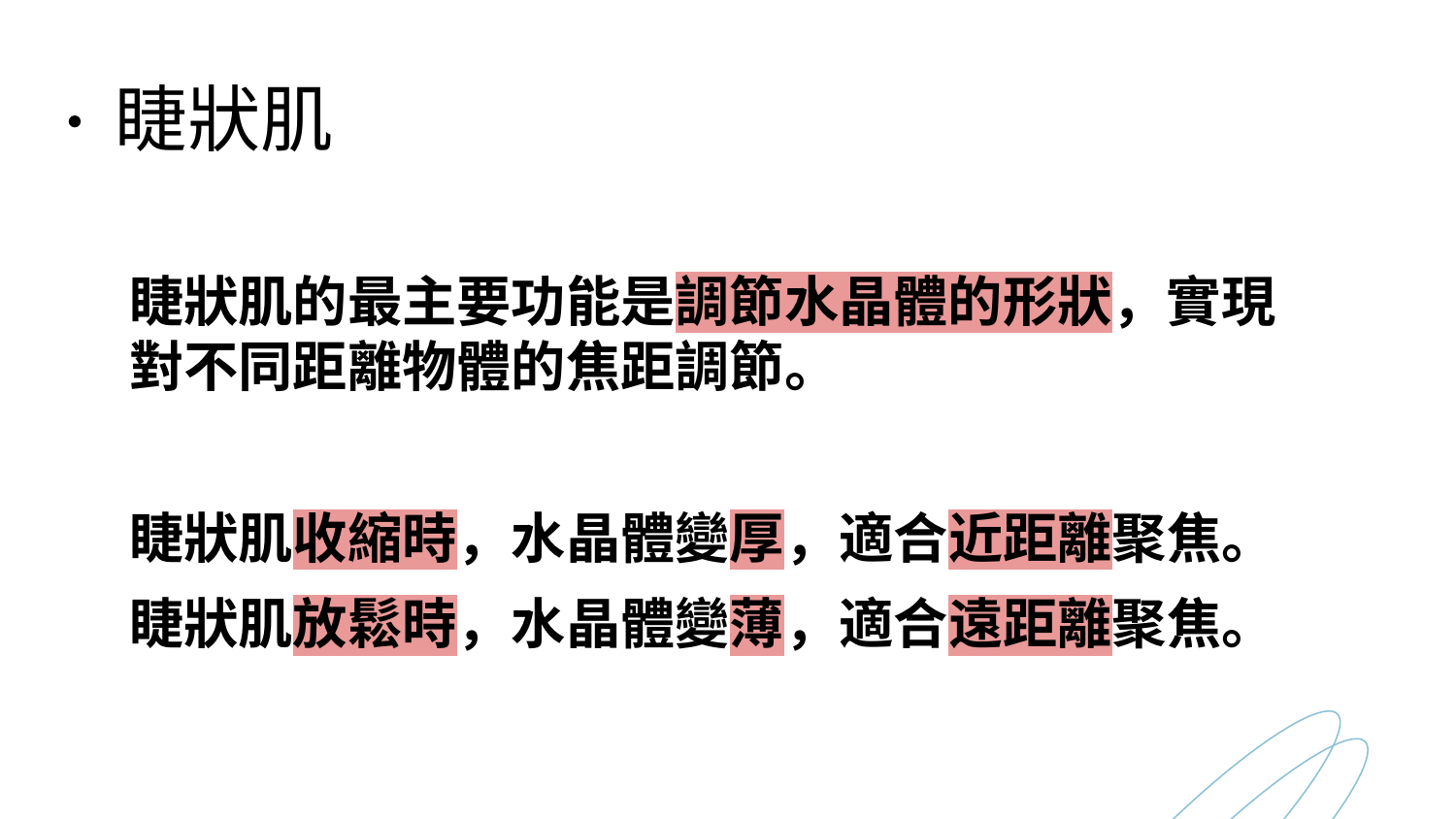

# 睫狀肌
睫狀肌的最主要功能是調節水晶體的形狀，實現對不同距離物體的焦距調節。

睫狀肌收縮時，水晶體變厚，適合近距離聚焦。
睫狀肌放鬆時，水晶體變薄，適合遠距離聚焦。